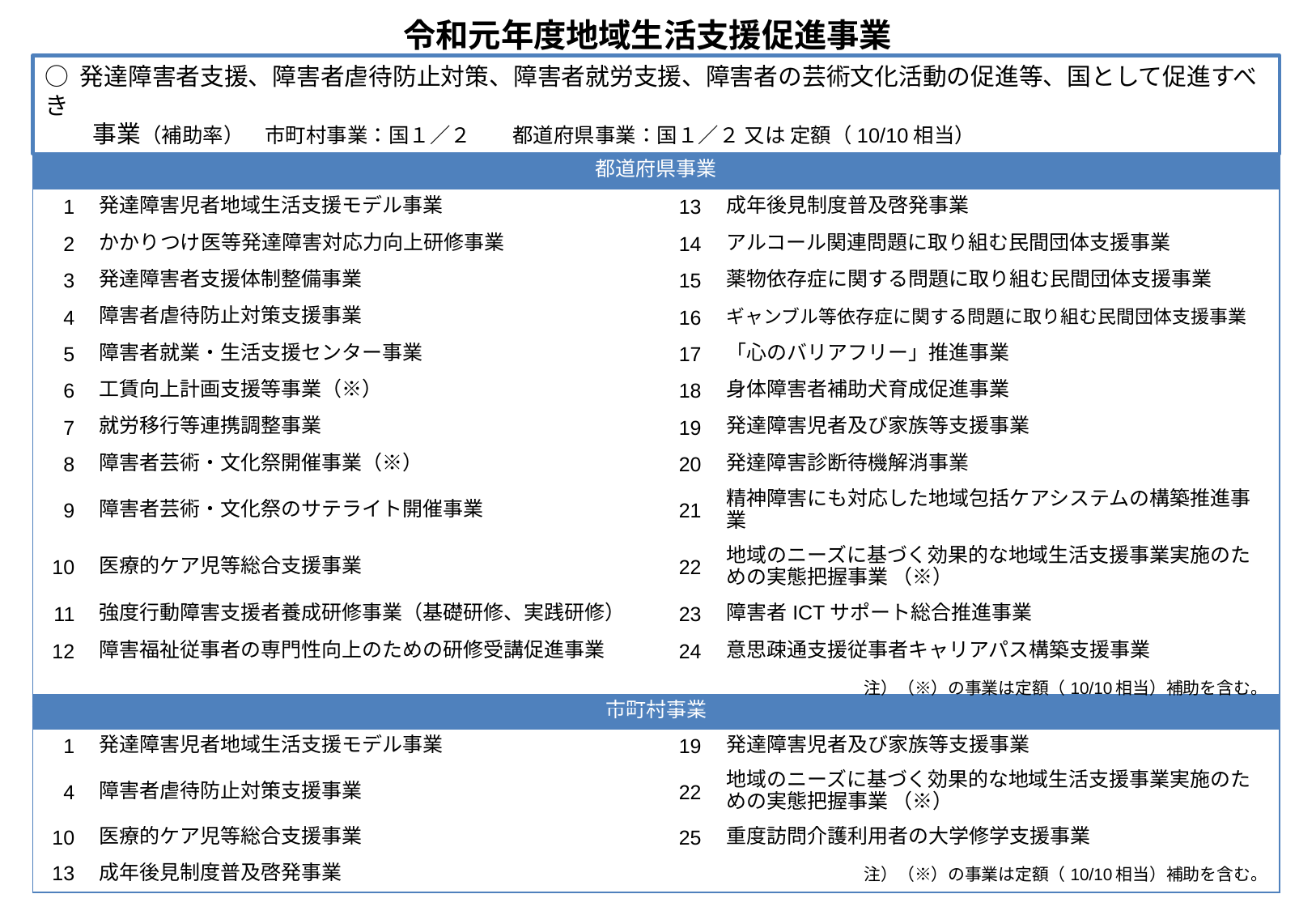

令和元年度地域生活支援促進事業
○ 発達障害者支援、障害者虐待防止対策、障害者就労支援、障害者の芸術文化活動の促進等、国として促進すべき
　　事業（補助率）　市町村事業：国１／２　　都道府県事業：国１／２ 又は 定額（10/10相当）
| 都道府県事業 |  |  |  |
| --- | --- | --- | --- |
| 1 | 発達障害児者地域生活支援モデル事業 | 13 | 成年後見制度普及啓発事業 |
| 2 | かかりつけ医等発達障害対応力向上研修事業 | 14 | アルコール関連問題に取り組む民間団体支援事業 |
| 3 | 発達障害者支援体制整備事業 | 15 | 薬物依存症に関する問題に取り組む民間団体支援事業 |
| 4 | 障害者虐待防止対策支援事業 | 16 | ギャンブル等依存症に関する問題に取り組む民間団体支援事業 |
| 5 | 障害者就業・生活支援センター事業 | 17 | 「心のバリアフリー」推進事業 |
| 6 | 工賃向上計画支援等事業（※） | 18 | 身体障害者補助犬育成促進事業 |
| 7 | 就労移行等連携調整事業 | 19 | 発達障害児者及び家族等支援事業 |
| 8 | 障害者芸術・文化祭開催事業（※） | 20 | 発達障害診断待機解消事業 |
| 9 | 障害者芸術・文化祭のサテライト開催事業 | 21 | 精神障害にも対応した地域包括ケアシステムの構築推進事業 |
| 10 | 医療的ケア児等総合支援事業 | 22 | 地域のニーズに基づく効果的な地域生活支援事業実施のための実態把握事業 （※） |
| 11 | 強度行動障害支援者養成研修事業（基礎研修、実践研修） | 23 | 障害者ICTサポート総合推進事業 |
| 12 | 障害福祉従事者の専門性向上のための研修受講促進事業 | 24 | 意思疎通支援従事者キャリアパス構築支援事業 |
|  |  |  | 注）（※）の事業は定額（10/10相当）補助を含む。 |
| 市町村事業 |  |  |  |
| --- | --- | --- | --- |
| 1 | 発達障害児者地域生活支援モデル事業 | 19 | 発達障害児者及び家族等支援事業 |
| 4 | 障害者虐待防止対策支援事業 | 22 | 地域のニーズに基づく効果的な地域生活支援事業実施のための実態把握事業 （※） |
| 10 | 医療的ケア児等総合支援事業 | 25 | 重度訪問介護利用者の大学修学支援事業 |
| 13 | 成年後見制度普及啓発事業 |  | 注）（※）の事業は定額（10/10相当）補助を含む。 |